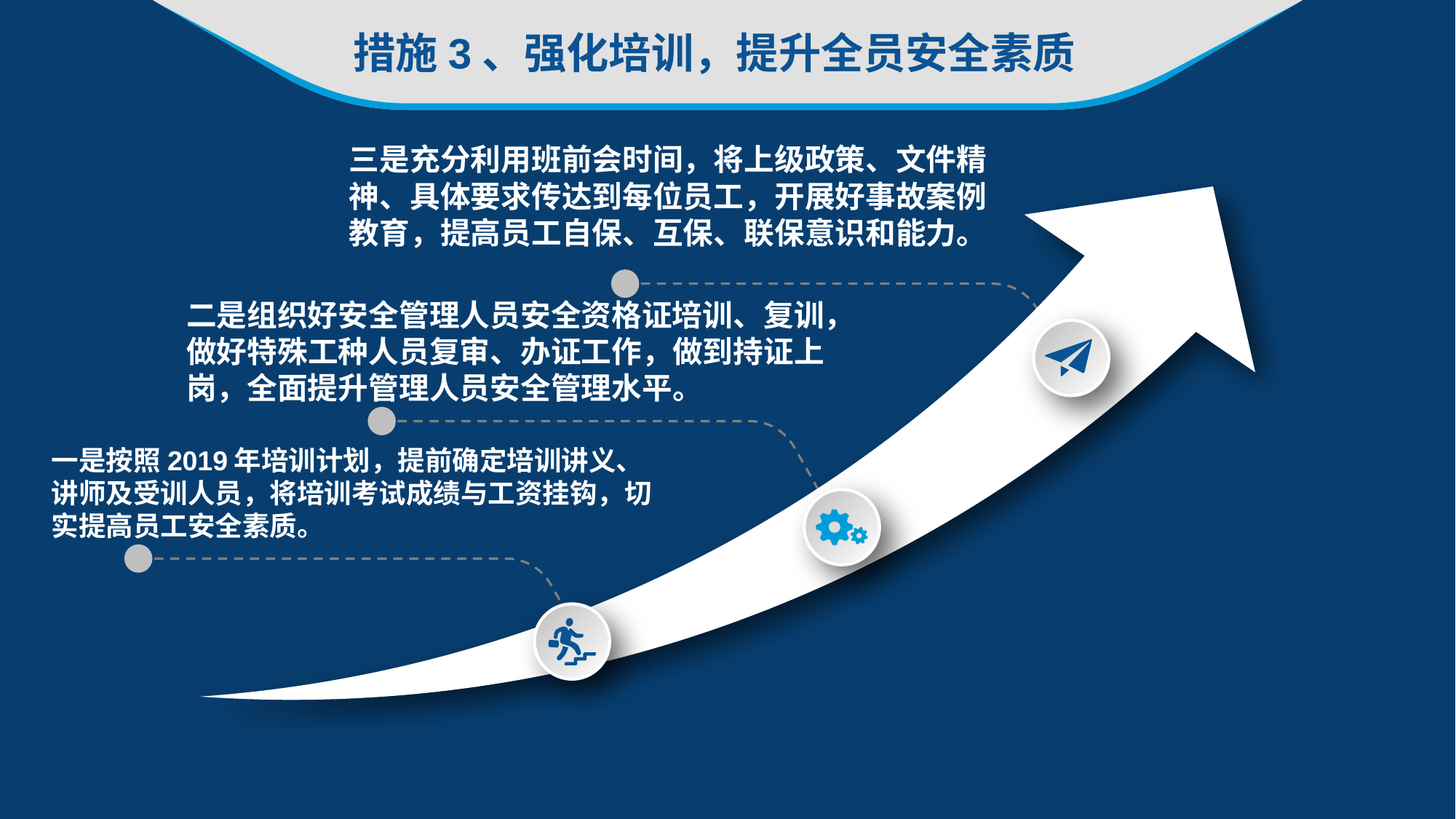

措施3、强化培训，提升全员安全素质
三是充分利用班前会时间，将上级政策、文件精神、具体要求传达到每位员工，开展好事故案例教育，提高员工自保、互保、联保意识和能力。

二是组织好安全管理人员安全资格证培训、复训，做好特殊工种人员复审、办证工作，做到持证上岗，全面提升管理人员安全管理水平。

一是按照2019年培训计划，提前确定培训讲义、讲师及受训人员，将培训考试成绩与工资挂钩，切实提高员工安全素质。